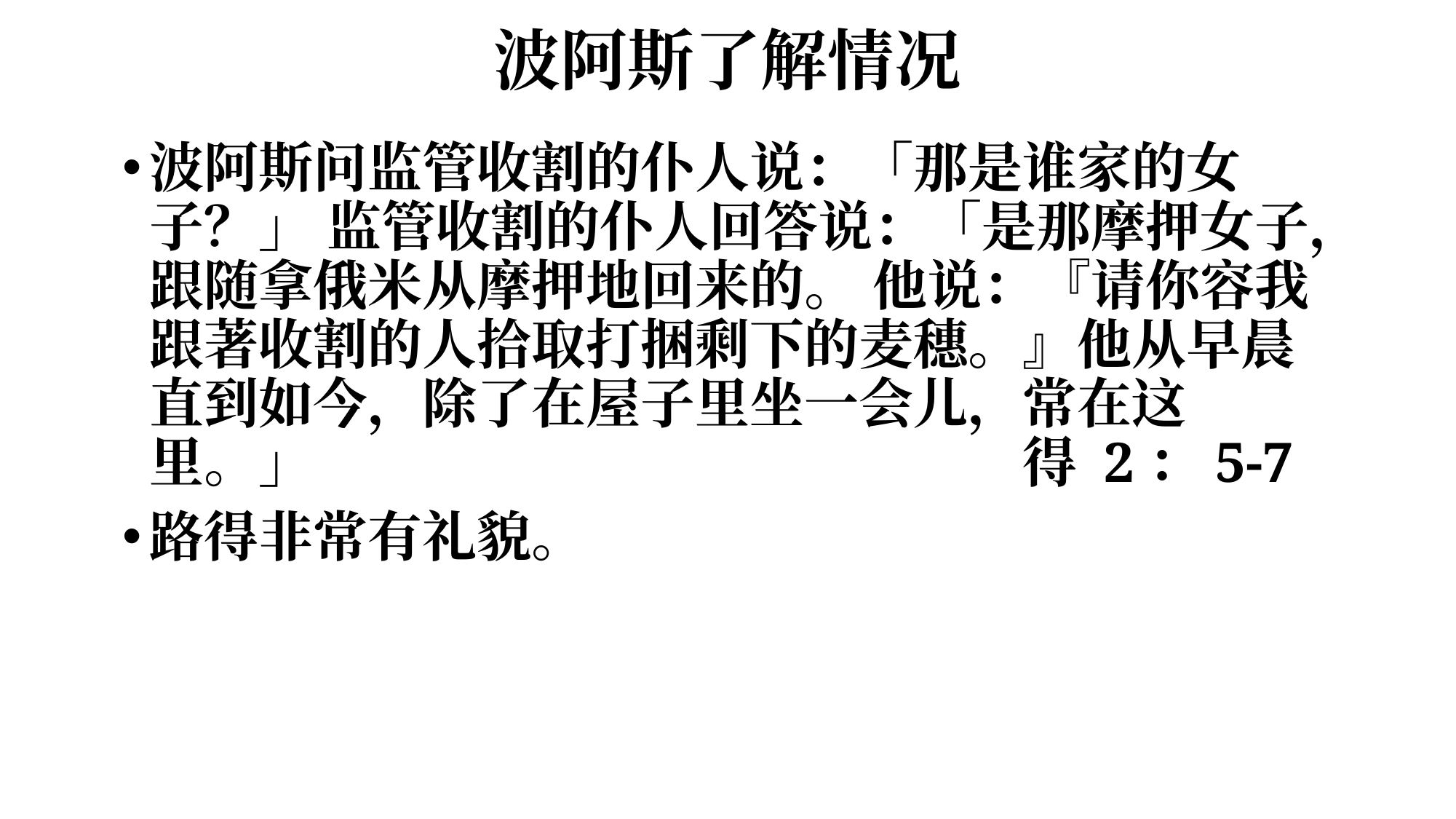

# 波阿斯了解情况
波阿斯问监管收割的仆人说：「那是谁家的女子？」 监管收割的仆人回答说：「是那摩押女子，跟随拿俄米从摩押地回来的。 他说：『请你容我跟著收割的人拾取打捆剩下的麦穗。』他从早晨直到如今，除了在屋子里坐一会儿，常在这里。」 							得 2：5-7
路得非常有礼貌。